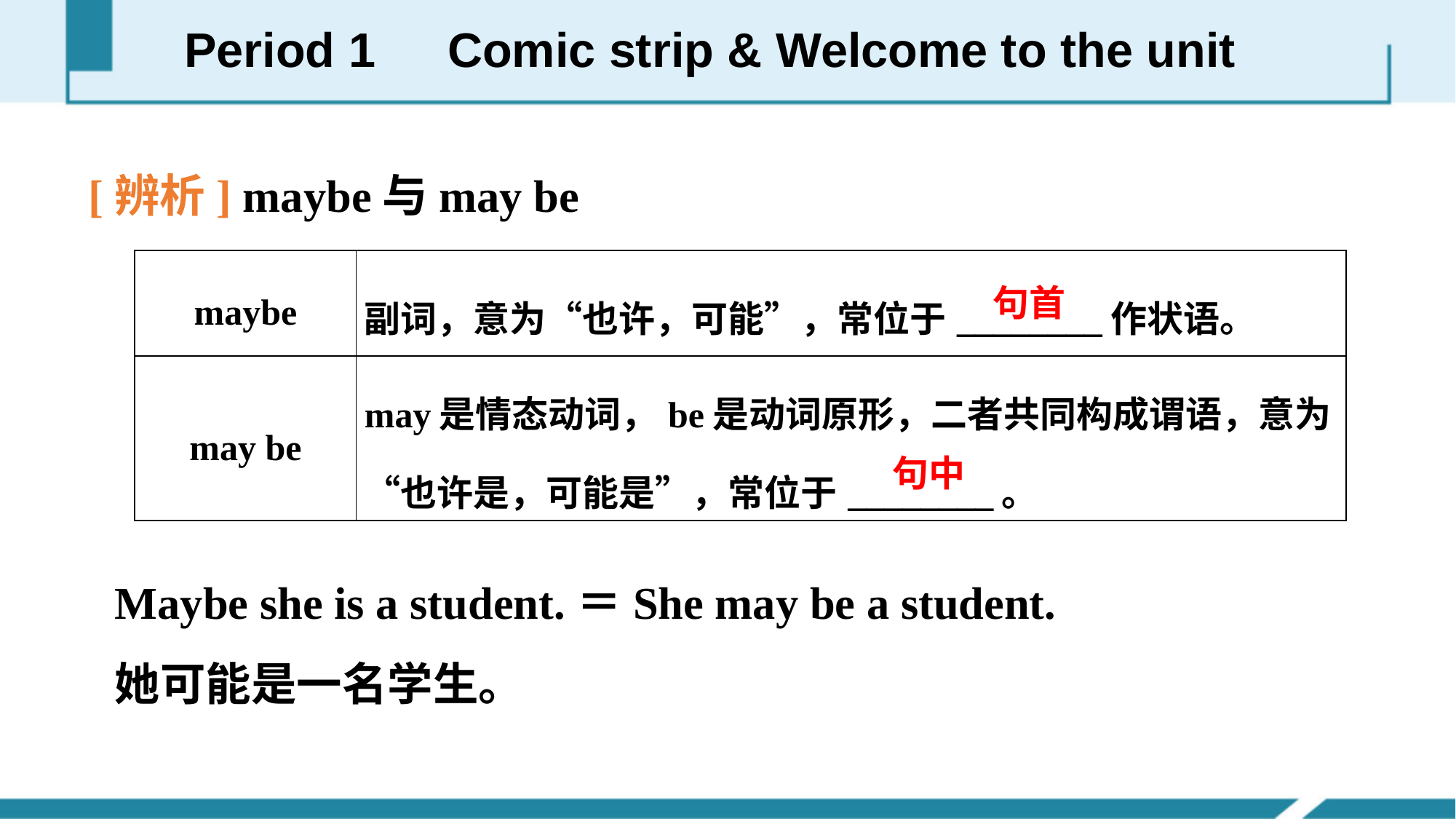

Period 1　Comic strip & Welcome to the unit
[辨析] maybe与may be
| maybe | 副词，意为“也许，可能”，常位于\_\_\_\_\_\_\_\_作状语。 |
| --- | --- |
| may be | may是情态动词，be是动词原形，二者共同构成谓语，意为“也许是，可能是”，常位于\_\_\_\_\_\_\_\_。 |
句首
句中
Maybe she is a student.＝She may be a student.
她可能是一名学生。